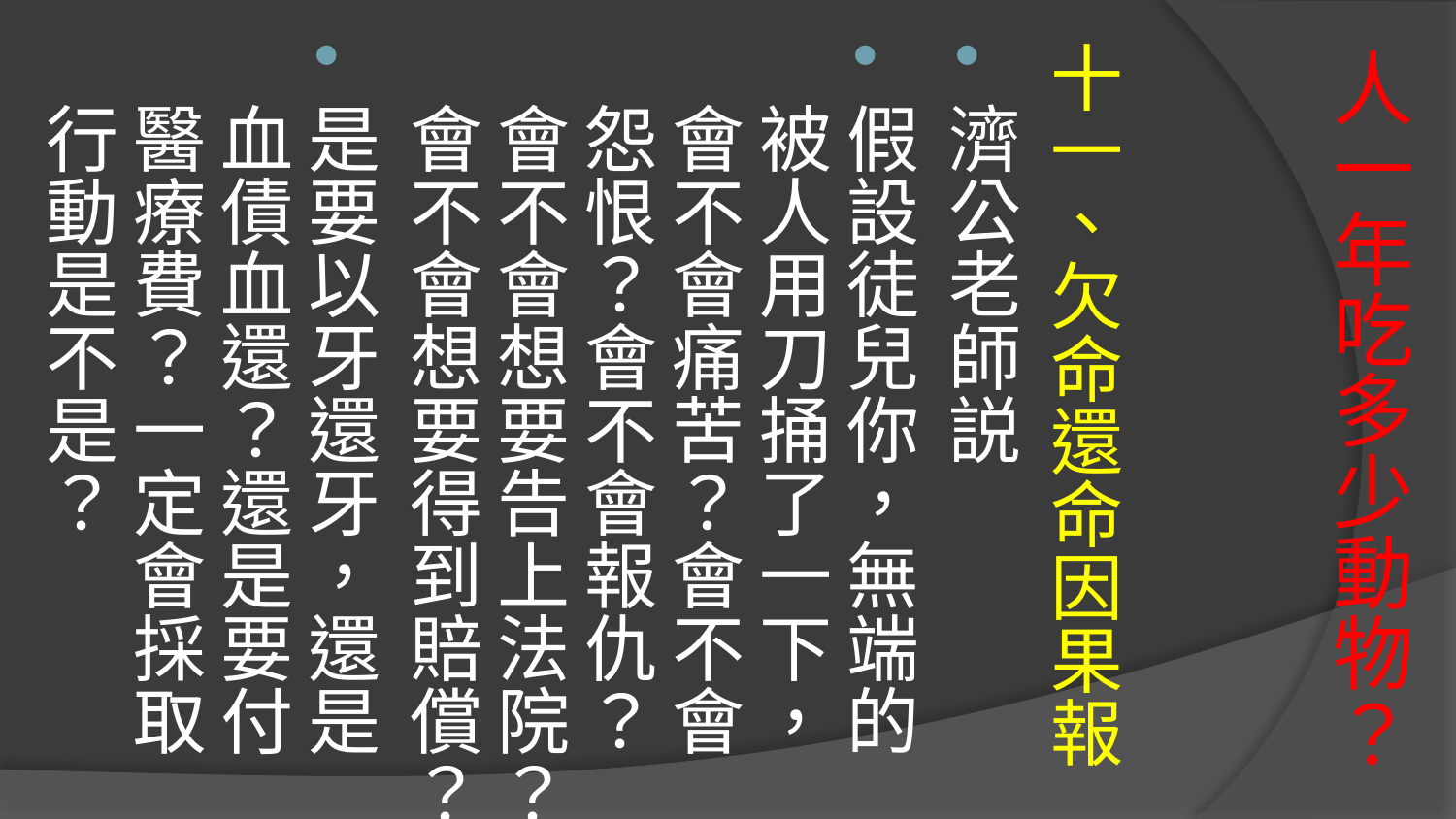

十一、欠命還命因果報
濟公老師説
假設徒兒你，無端的被人用刀捅了一下，會不會痛苦？會不會怨恨？會不會報仇？會不會想要告上法院？會不會想要得到賠償？
是要以牙還牙，還是血債血還？還是要付醫療費？一定會採取行動是不是？
# 人一年吃多少動物？